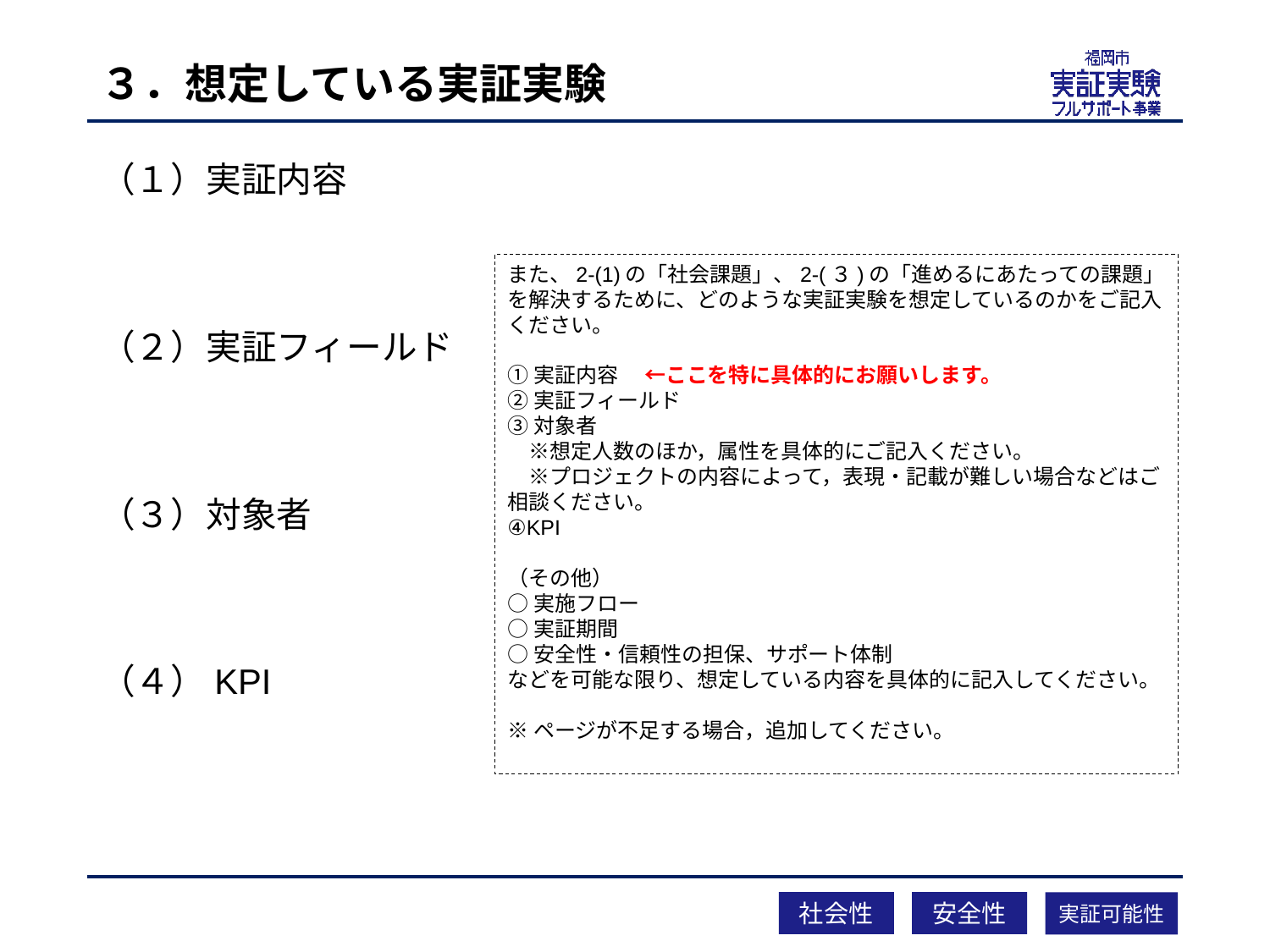

# ３．想定している実証実験
（１）実証内容

（２）実証フィールド

（３）対象者

（４）KPI

また、2-(1)の「社会課題」、2-(３)の「進めるにあたっての課題」を解決するために、どのような実証実験を想定しているのかをご記入ください。

①実証内容　 ←ここを特に具体的にお願いします。
②実証フィールド
③対象者
　※想定人数のほか，属性を具体的にご記入ください。
　※プロジェクトの内容によって，表現・記載が難しい場合などはご相談ください。
④KPI

（その他）
○実施フロー
○実証期間
○安全性・信頼性の担保、サポート体制
などを可能な限り、想定している内容を具体的に記入してください。

※ページが不足する場合，追加してください。

社会性
安全性
実証可能性